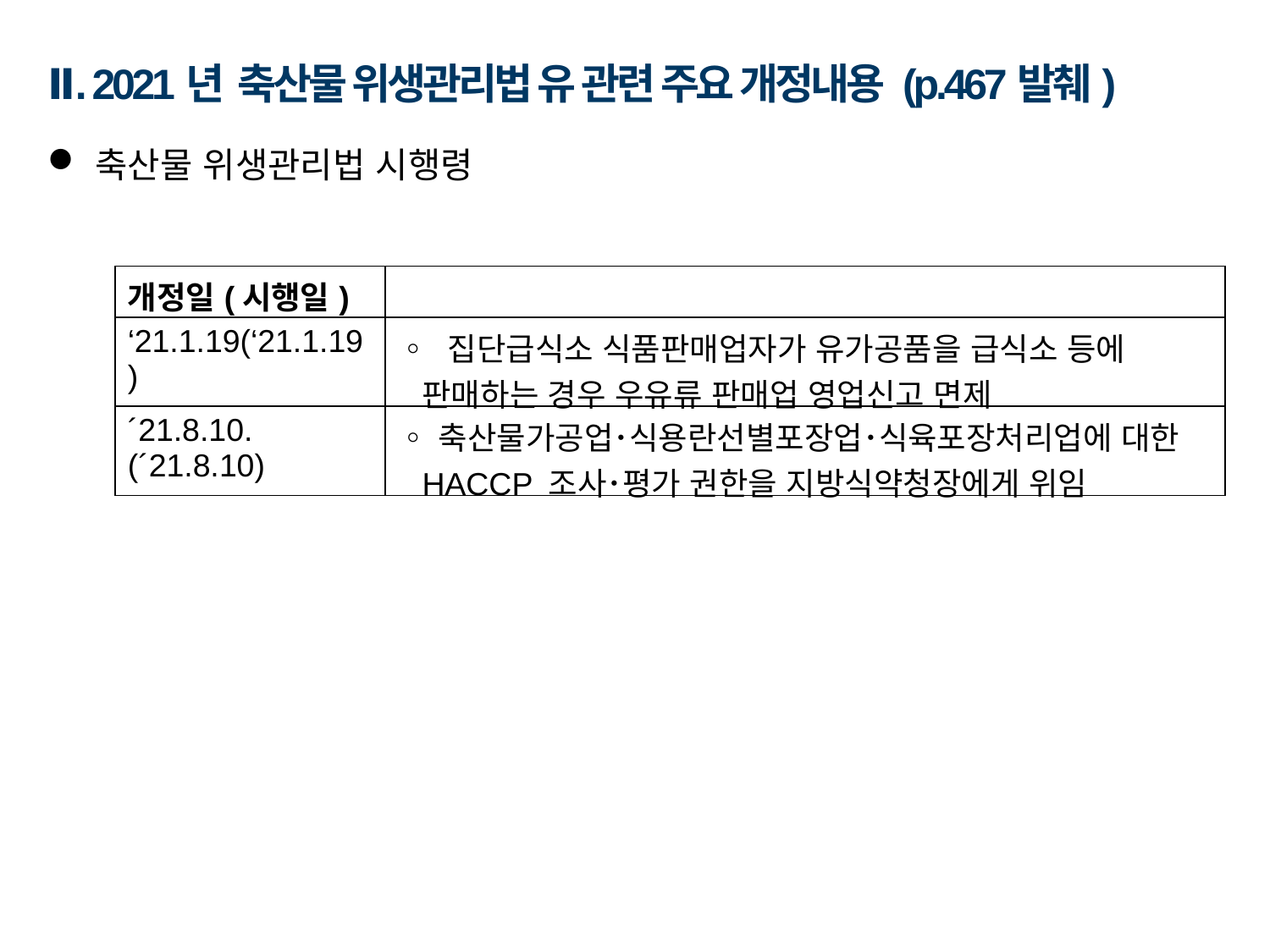

Ⅱ. 2021년  축산물 위생관리법 유 관련 주요 개정내용 (p.467발췌)
축산물 위생관리법 시행령
| 개정일(시행일) |  |
| --- | --- |
| ‘21.1.19(‘21.1.19) | ◦ 집단급식소 식품판매업자가 유가공품을 급식소 등에 판매하는 경우 우유류 판매업 영업신고 면제 |
| ´21.8.10.(´21.8.10) | ◦축산물가공업･식용란선별포장업･식육포장처리업에 대한 HACCP 조사･평가 권한을 지방식약청장에게 위임 |